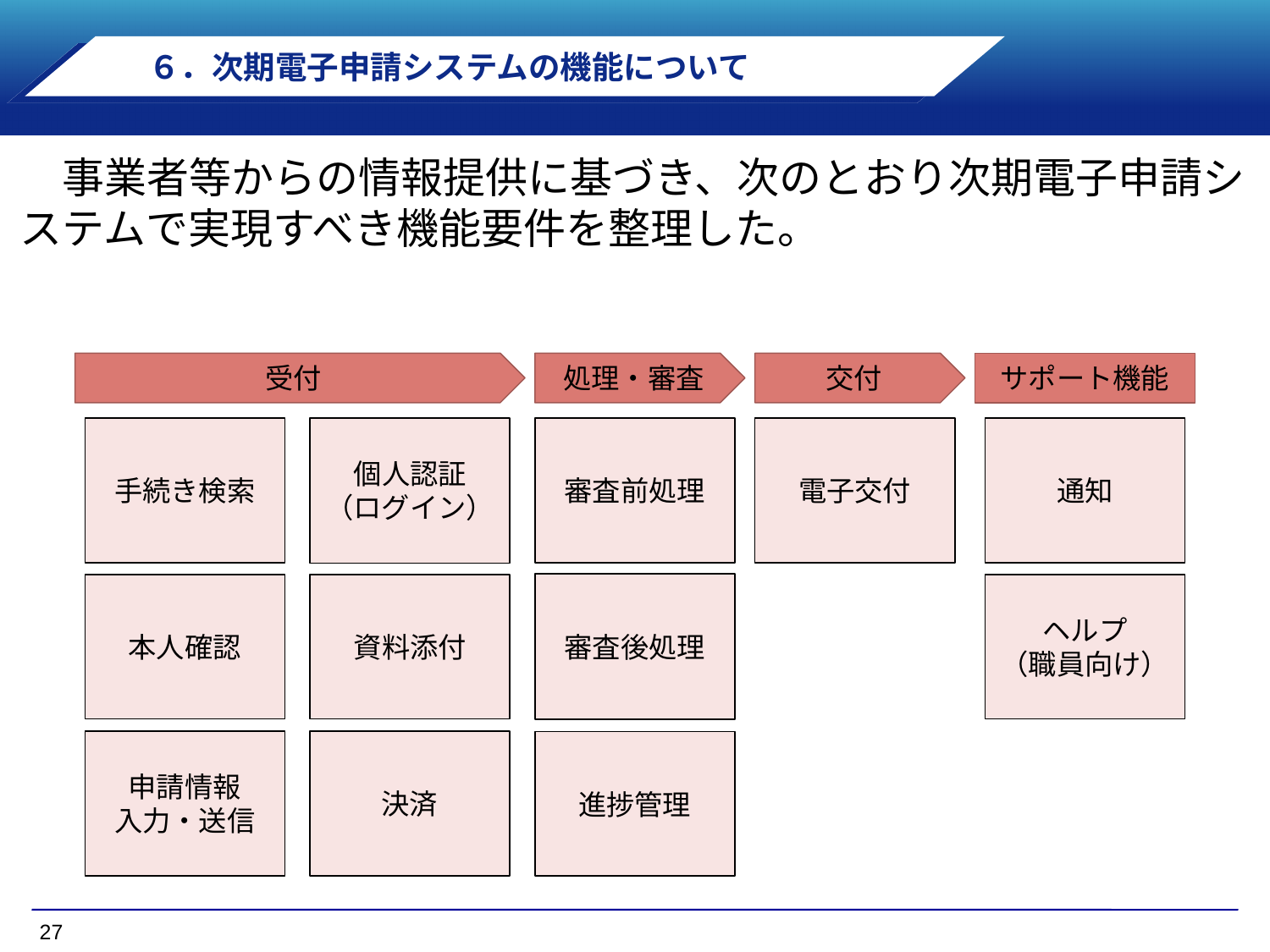

６．次期電子申請システムの機能について
　事業者等からの情報提供に基づき、次のとおり次期電子申請システムで実現すべき機能要件を整理した。
受付
処理・審査
交付
サポート機能
個人認証
（ログイン）
手続き検索
審査前処理
電子交付
通知
審査後処理
本人確認
資料添付
ヘルプ
（職員向け）
申請情報
入力・送信
決済
進捗管理